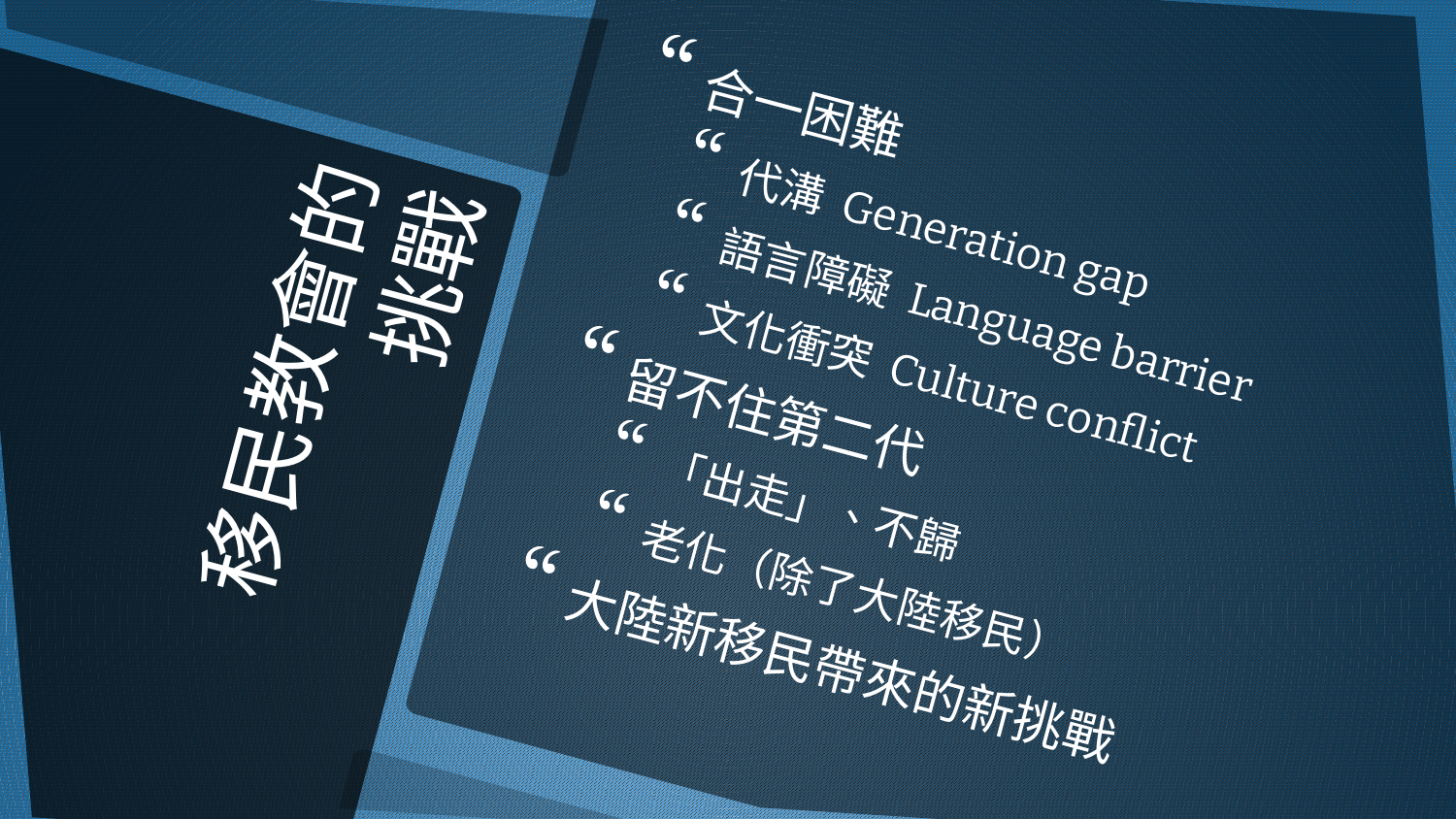

合一困難
代溝 Generation gap
語言障礙 Language barrier
文化衝突 Culture conflict
留不住第二代
「出走」、不歸
老化（除了大陸移民）
大陸新移民帶來的新挑戰
# 移民教會的 挑戰